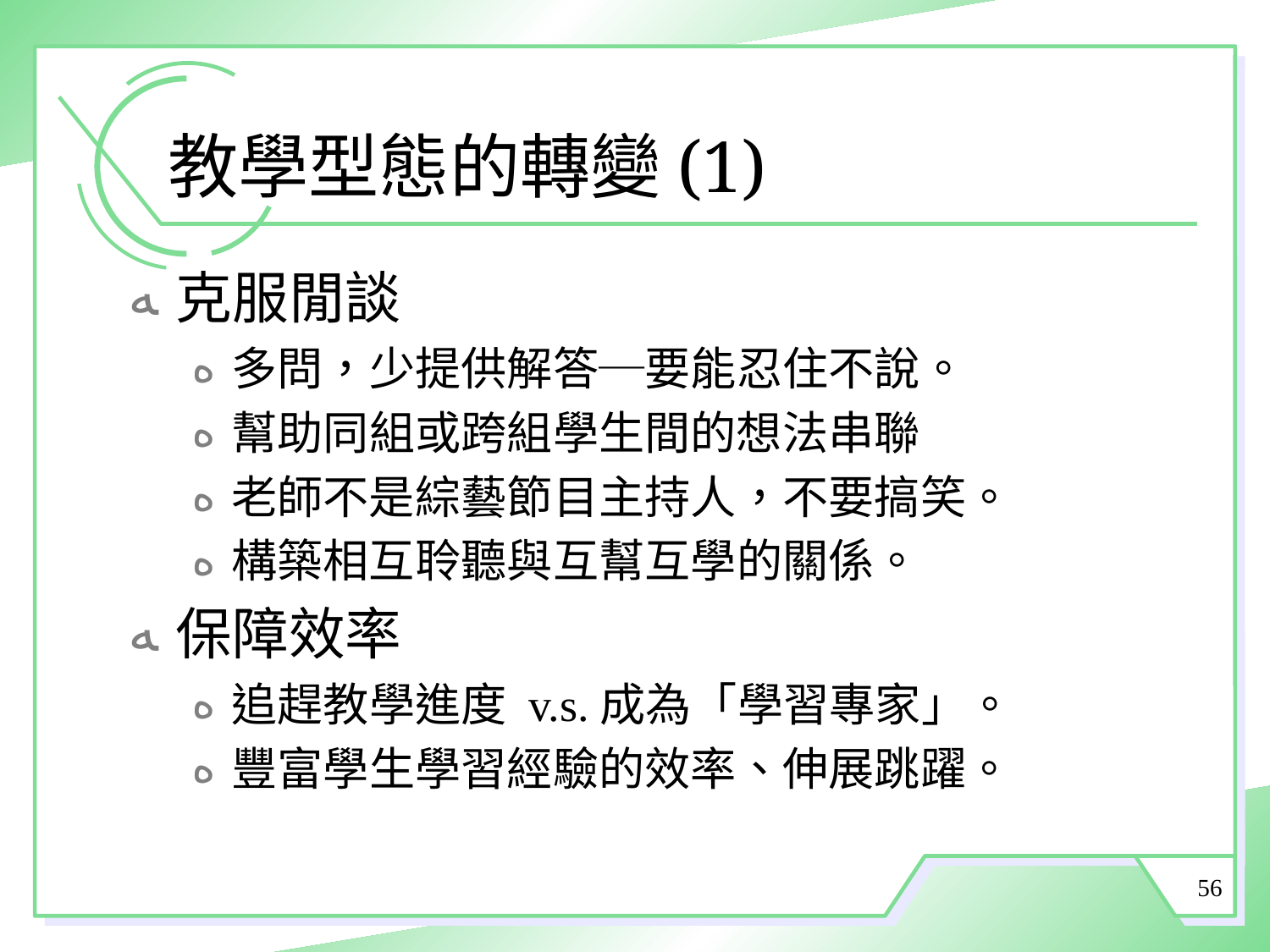

# 教學型態的轉變(1)
克服閒談
多問，少提供解答─要能忍住不說。
幫助同組或跨組學生間的想法串聯
老師不是綜藝節目主持人，不要搞笑。
構築相互聆聽與互幫互學的關係。
保障效率
追趕教學進度 v.s.成為「學習專家」。
豐富學生學習經驗的效率、伸展跳躍。

56